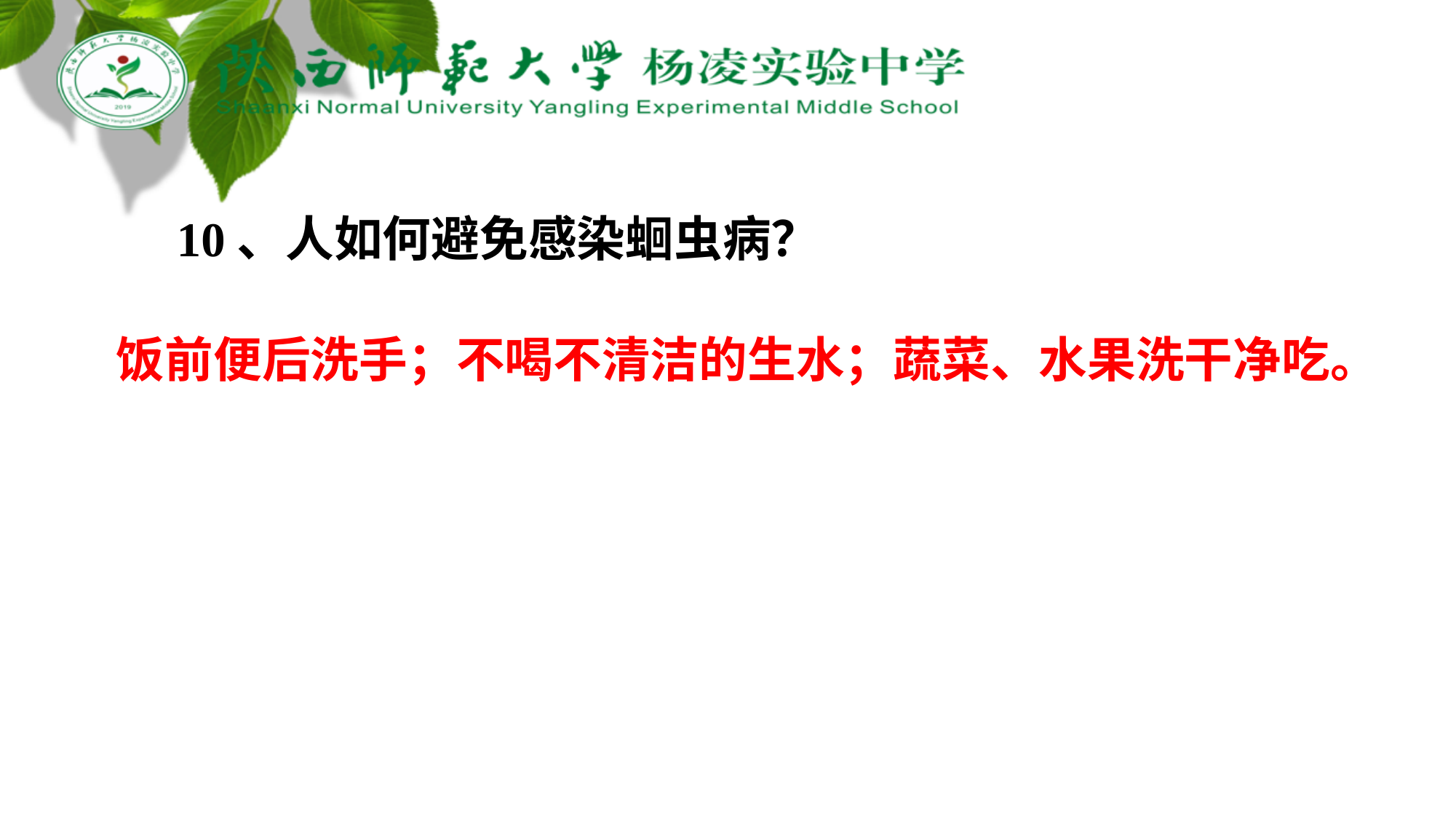

10、人如何避免感染蛔虫病？
饭前便后洗手；不喝不清洁的生水；蔬菜、水果洗干净吃。